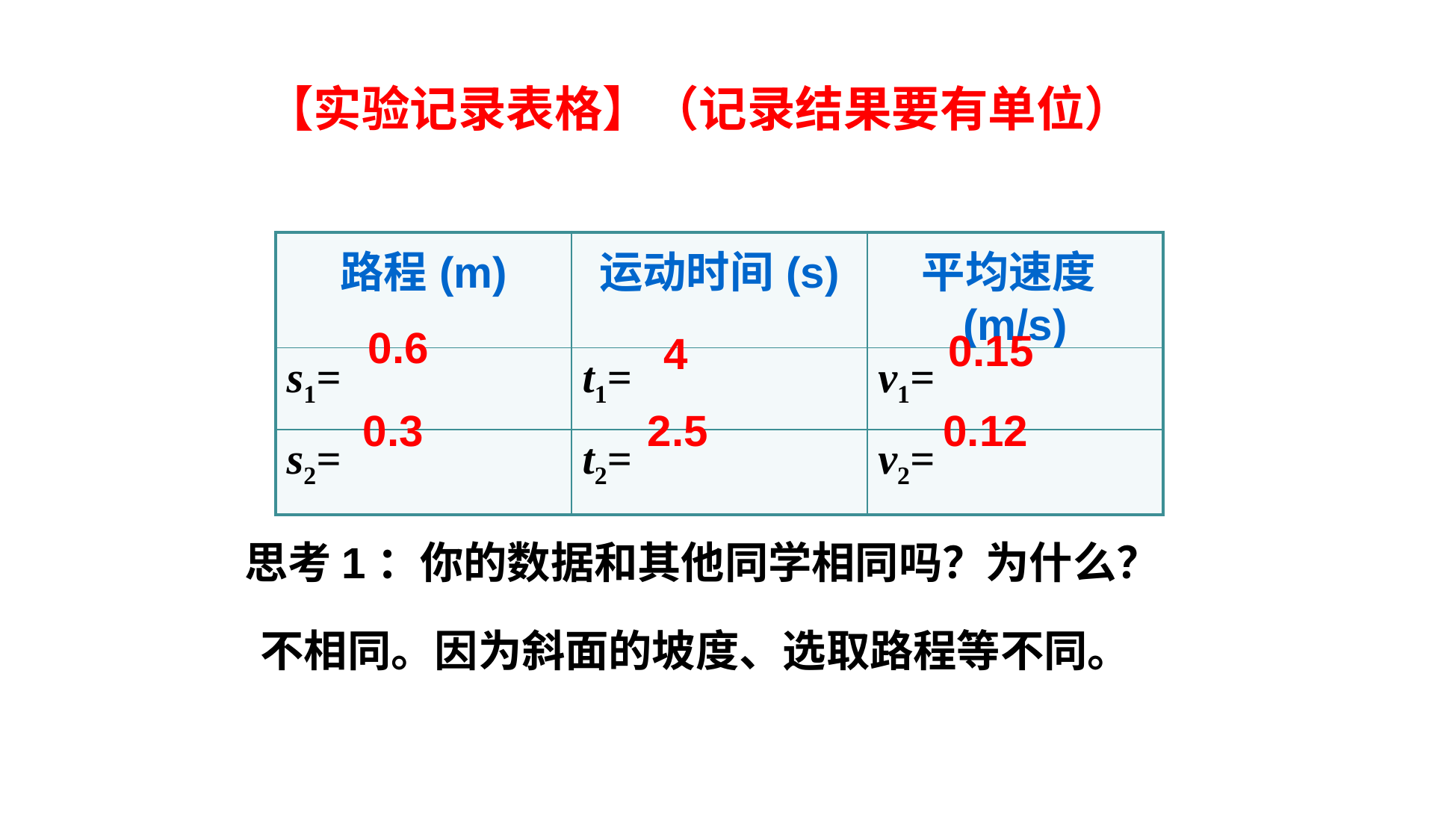

【实验记录表格】（记录结果要有单位）
| 路程(m) | 运动时间(s) | 平均速度(m/s) |
| --- | --- | --- |
| s1= | t1= | v1= |
| s2= | t2= | v2= |
0.6
0.15
4

0.3
2.5
0.12
思考1：你的数据和其他同学相同吗？为什么？
不相同。因为斜面的坡度、选取路程等不同。